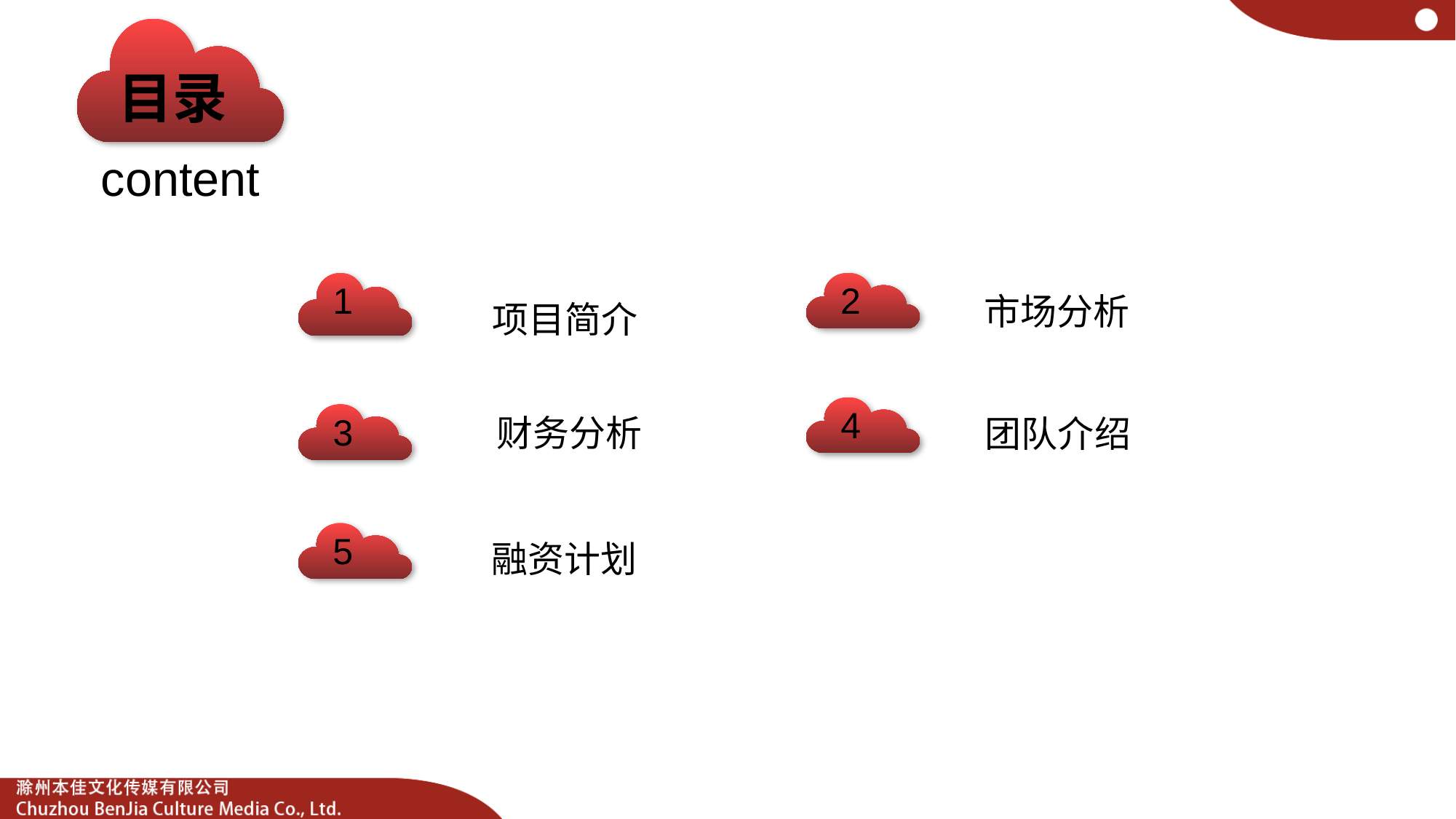

目录
content
2

1

市场分析
项目简介
4

3

 财务分析
团队介绍
5

融资计划